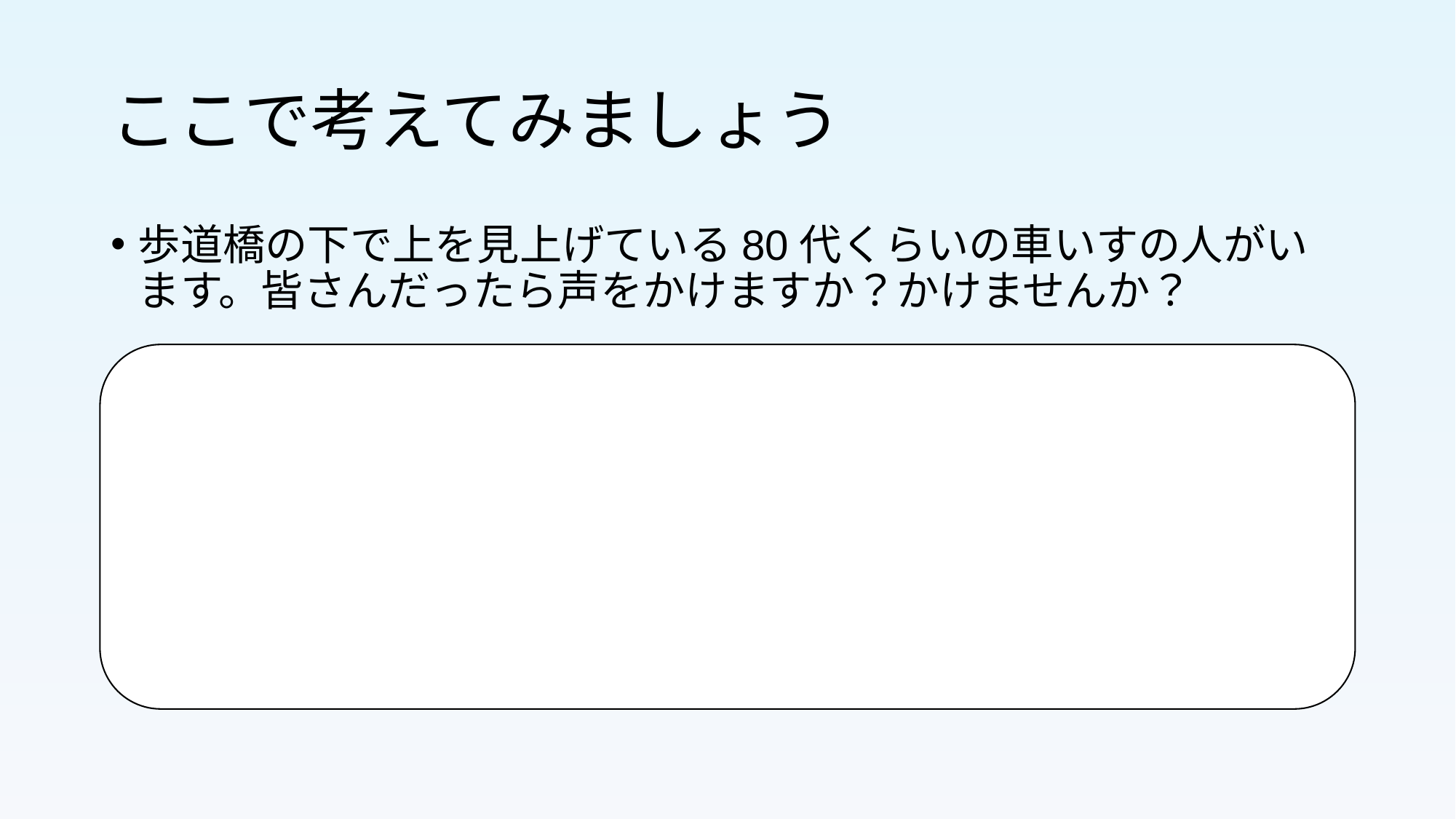

# ここで考えてみましょう
歩道橋の下で上を見上げている80代くらいの車いすの人がいます。皆さんだったら声をかけますか？かけませんか？